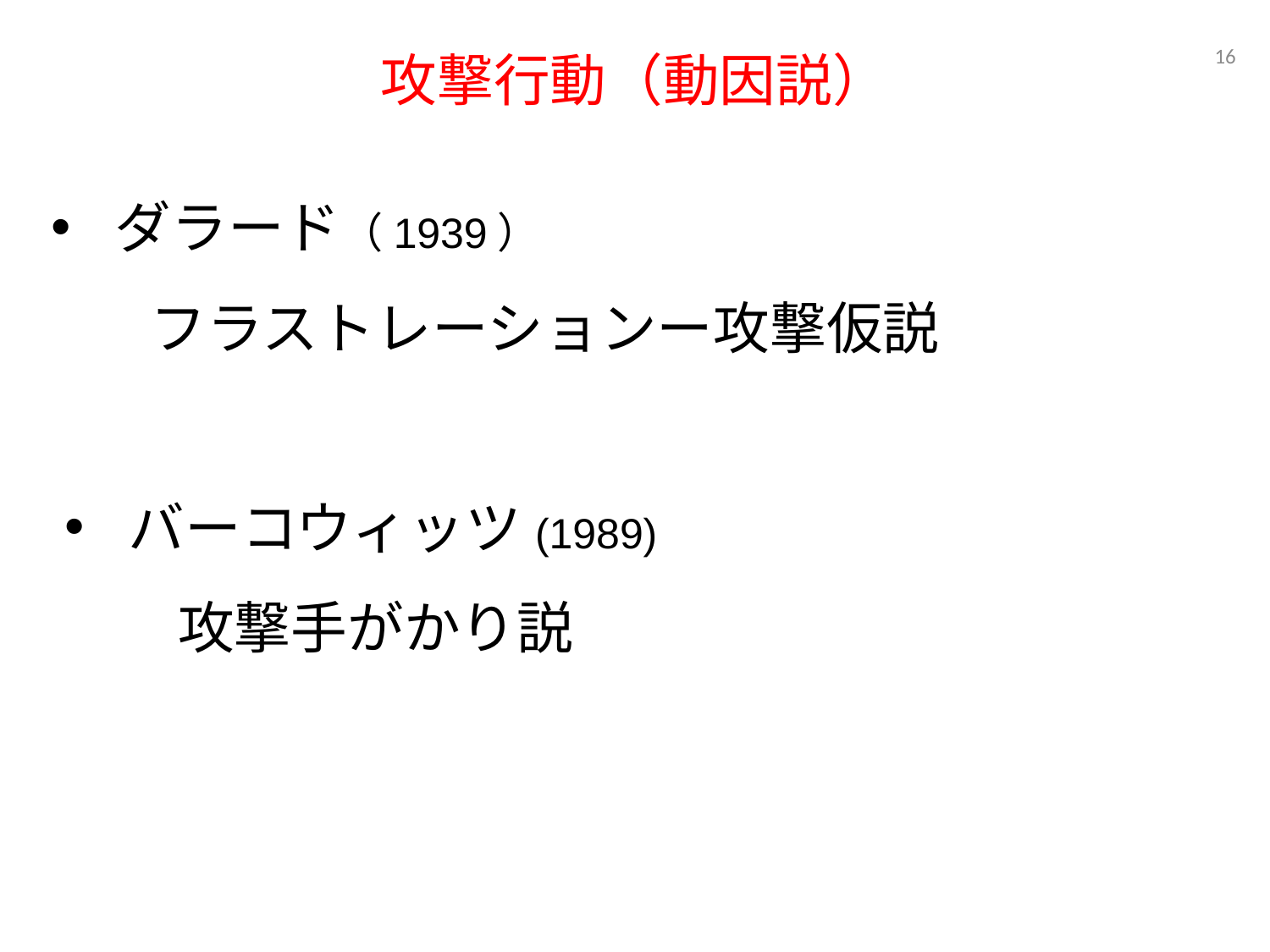

16
# 攻撃行動（動因説）
ダラード（1939）
フラストレーションー攻撃仮説
バーコウィッツ(1989)
攻撃手がかり説